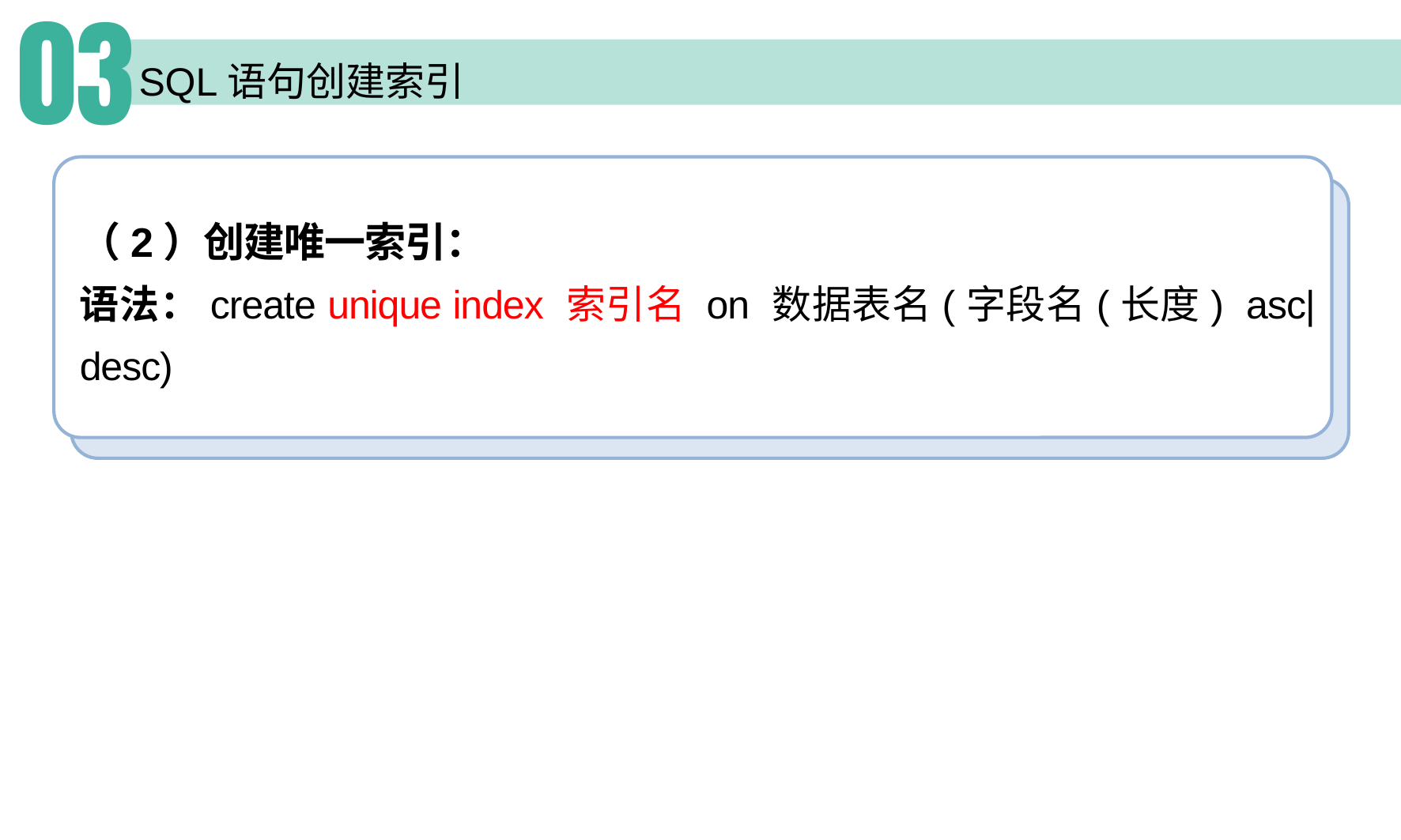

03

SQL语句创建索引

（2）创建唯一索引：
语法：create unique index 索引名 on 数据表名(字段名(长度)  asc|desc)